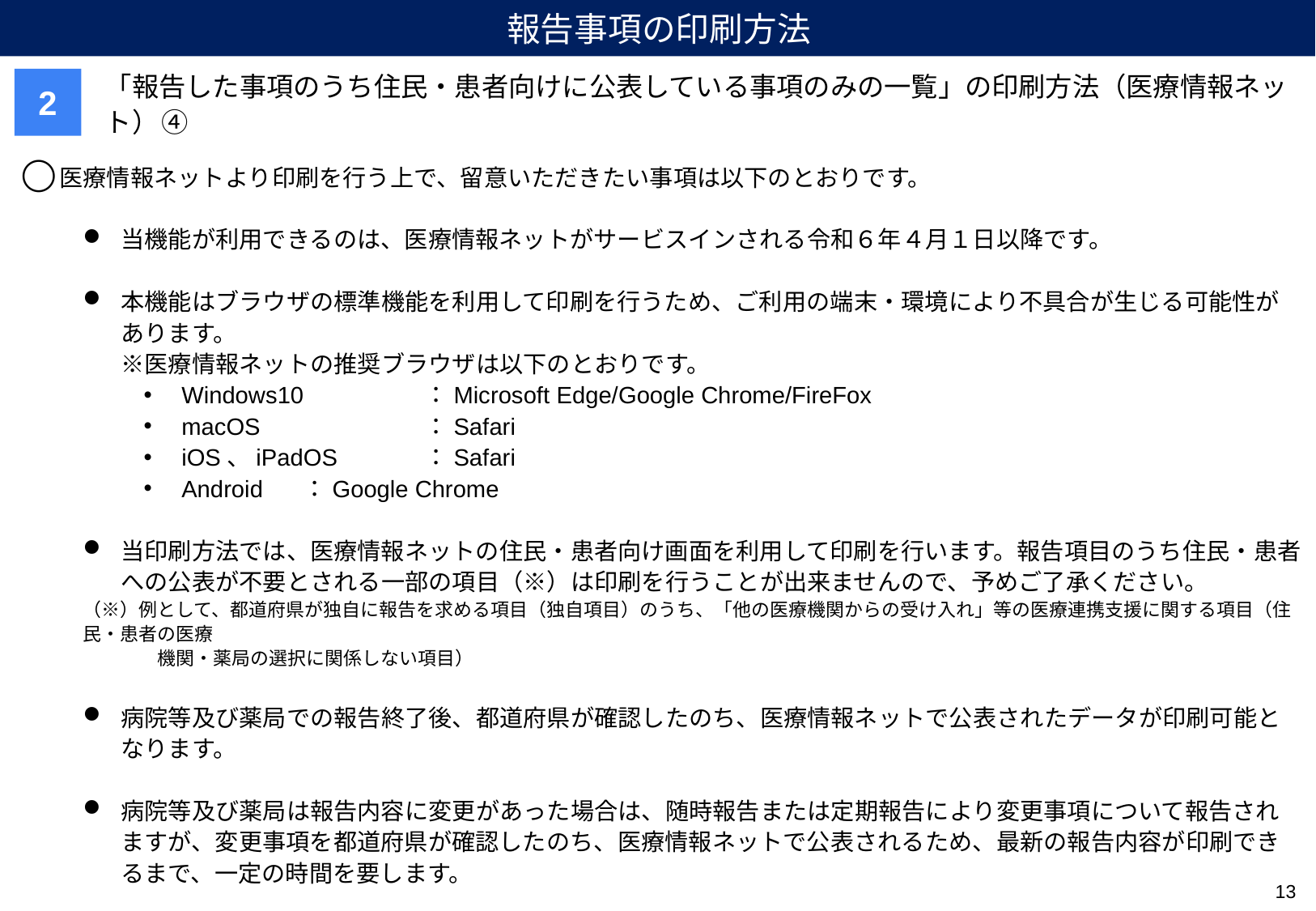

報告事項の印刷方法
2
「報告した事項のうち住民・患者向けに公表している事項のみの一覧」の印刷方法（医療情報ネット）④
医療情報ネットより印刷を行う上で、留意いただきたい事項は以下のとおりです。

当機能が利用できるのは、医療情報ネットがサービスインされる令和６年４月１日以降です。

本機能はブラウザの標準機能を利用して印刷を行うため、ご利用の端末・環境により不具合が生じる可能性があります。
※医療情報ネットの推奨ブラウザは以下のとおりです。
Windows10	：Microsoft Edge/Google Chrome/FireFox
macOS		：Safari
iOS、iPadOS	：Safari
Android	：Google Chrome

当印刷方法では、医療情報ネットの住民・患者向け画面を利用して印刷を行います。報告項目のうち住民・患者への公表が不要とされる一部の項目（※）は印刷を行うことが出来ませんので、予めご了承ください。
（※）例として、都道府県が独自に報告を求める項目（独自項目）のうち、「他の医療機関からの受け入れ」等の医療連携支援に関する項目（住民・患者の医療
　　　　機関・薬局の選択に関係しない項目）

病院等及び薬局での報告終了後、都道府県が確認したのち、医療情報ネットで公表されたデータが印刷可能となります。

病院等及び薬局は報告内容に変更があった場合は、随時報告または定期報告により変更事項について報告されますが、変更事項を都道府県が確認したのち、医療情報ネットで公表されるため、最新の報告内容が印刷できるまで、一定の時間を要します。

13